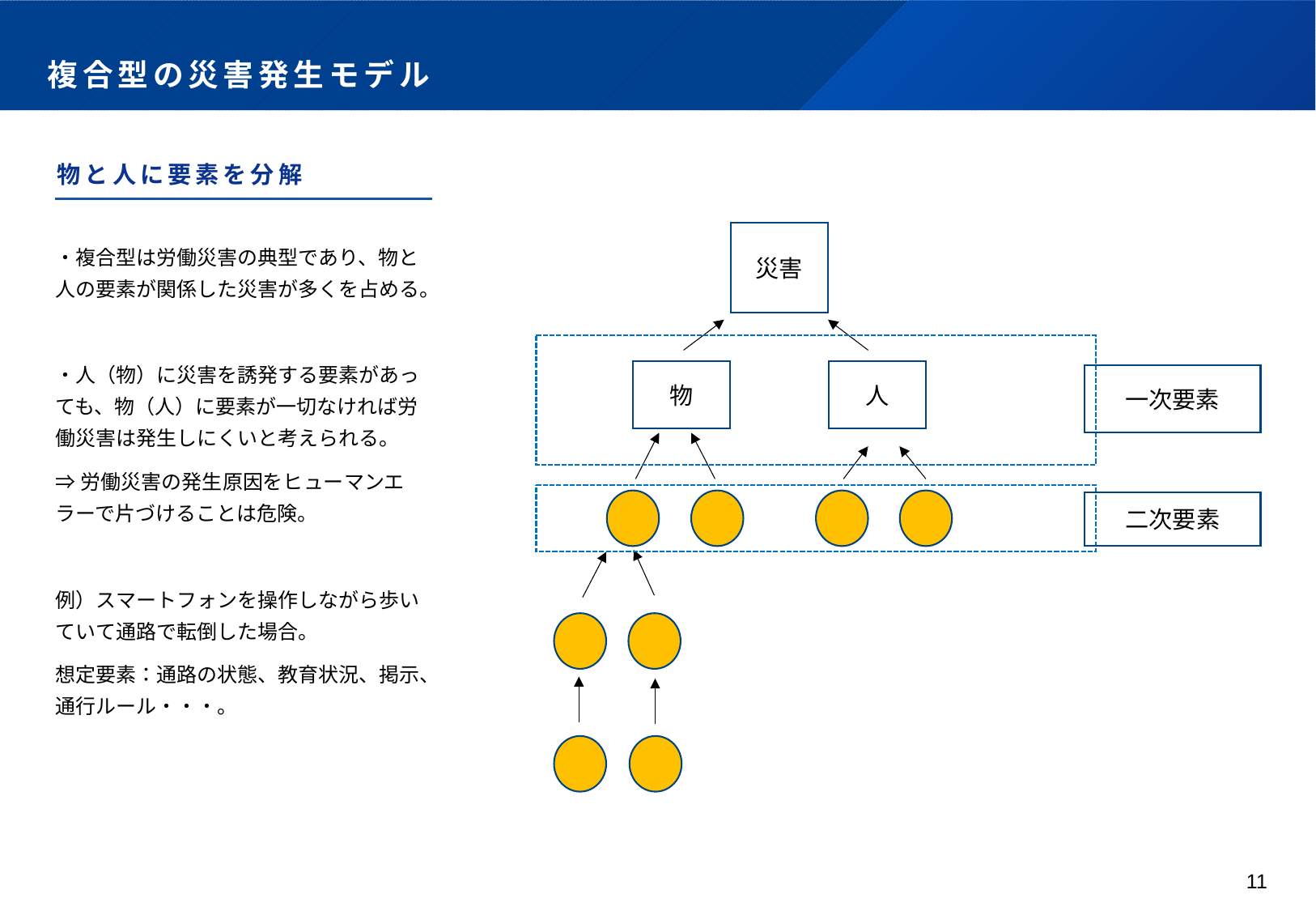

# 複合型の災害発生モデル
物と人に要素を分解
災害

物
人
一次要素

二次要素

・複合型は労働災害の典型であり、物と人の要素が関係した災害が多くを占める。

・人（物）に災害を誘発する要素があっても、物（人）に要素が一切なければ労働災害は発生しにくいと考えられる。
⇒労働災害の発生原因をヒューマンエラーで片づけることは危険。

例）スマートフォンを操作しながら歩いていて通路で転倒した場合。
想定要素：通路の状態、教育状況、掲示、通行ルール・・・。
11